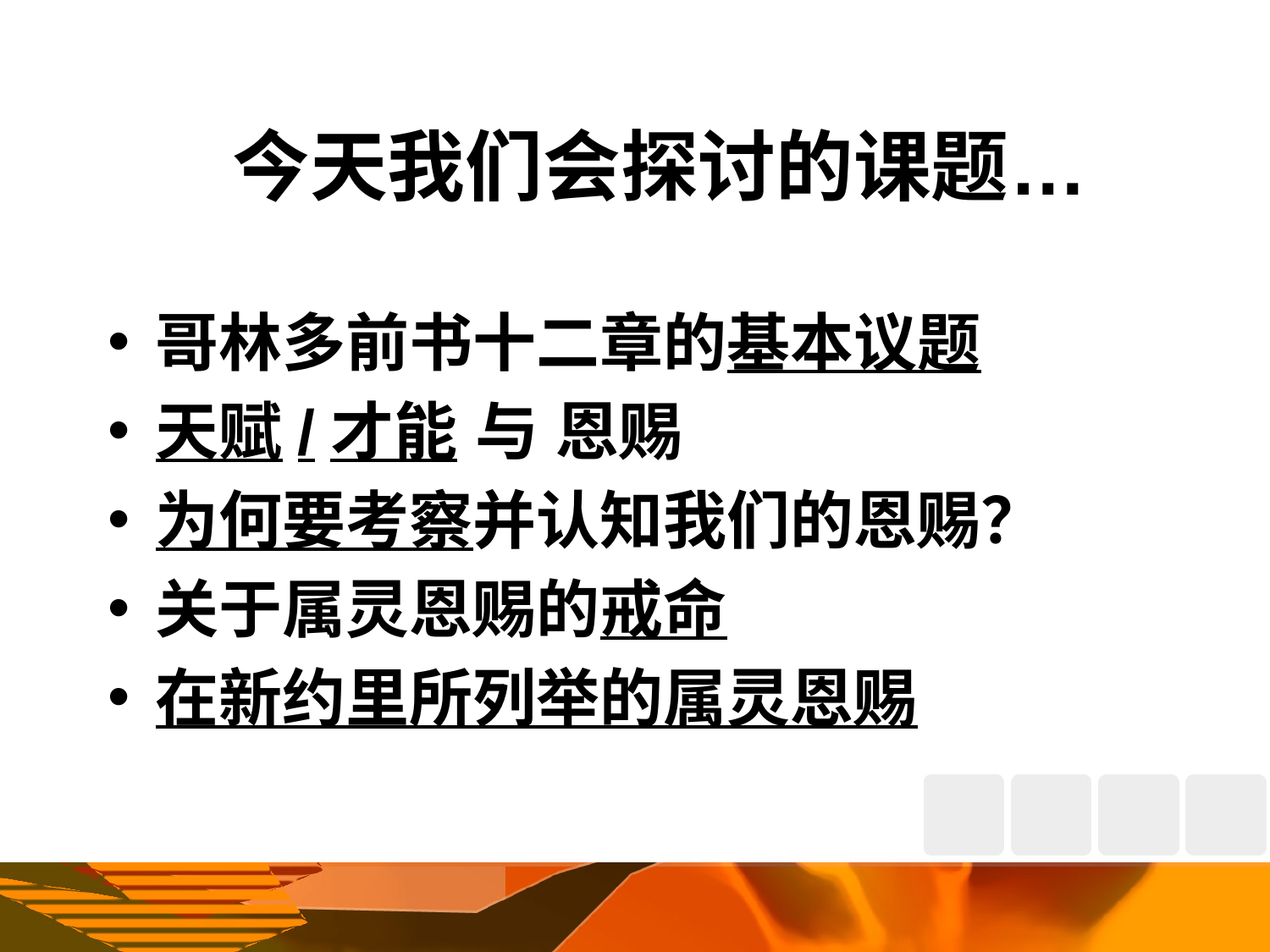

# 今天我们会探讨的课题…
哥林多前书十二章的基本议题
天赋/才能 与 恩赐
为何要考察并认知我们的恩赐？
关于属灵恩赐的戒命
在新约里所列举的属灵恩赐